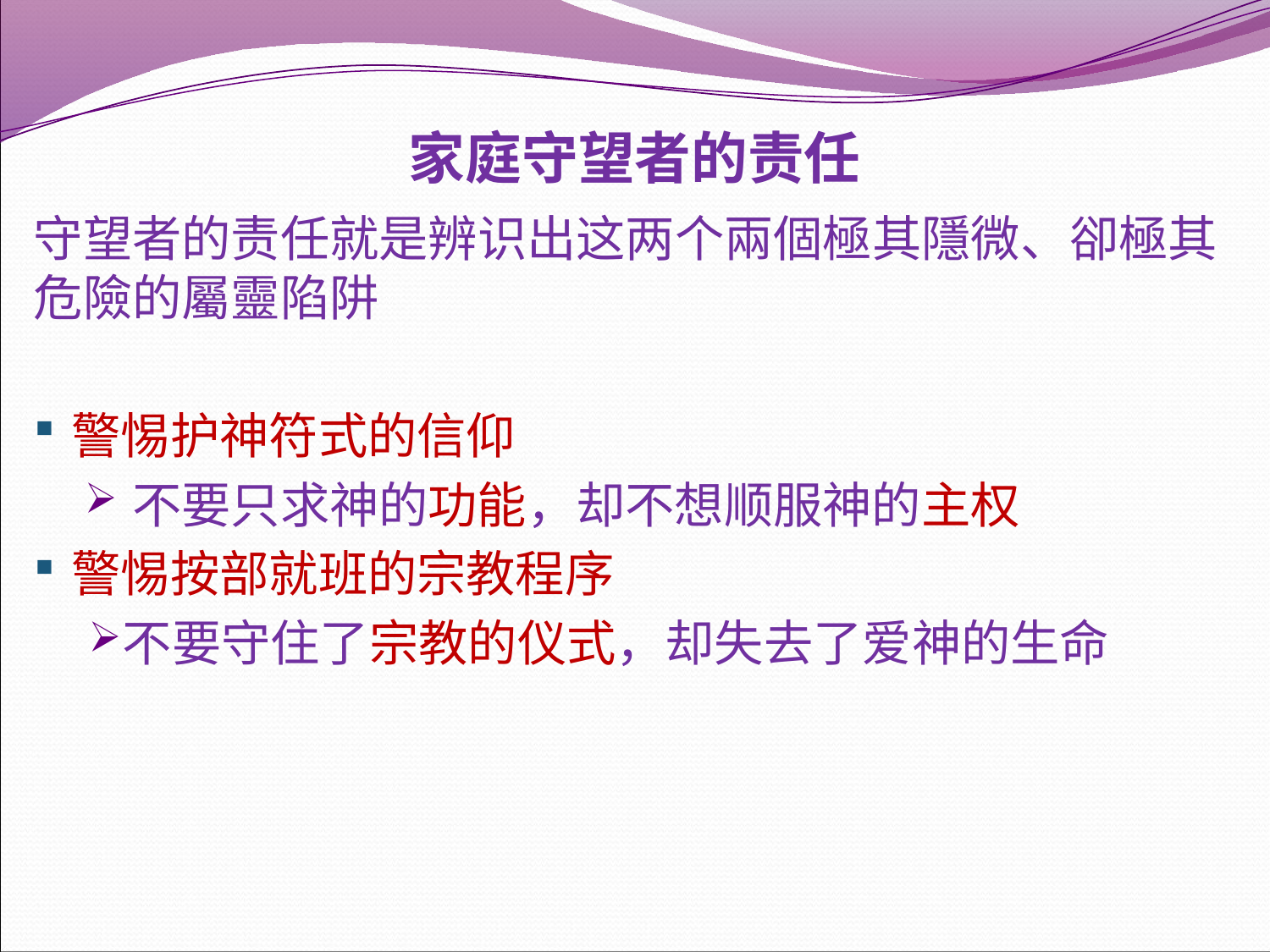

# 家庭守望者的责任
守望者的责任就是辨识出这两个兩個極其隱微、卻極其危險的屬靈陷阱

警惕护神符式的信仰
不要只求神的功能，却不想顺服神的主权
警惕按部就班的宗教程序
不要守住了宗教的仪式，却失去了爱神的生命